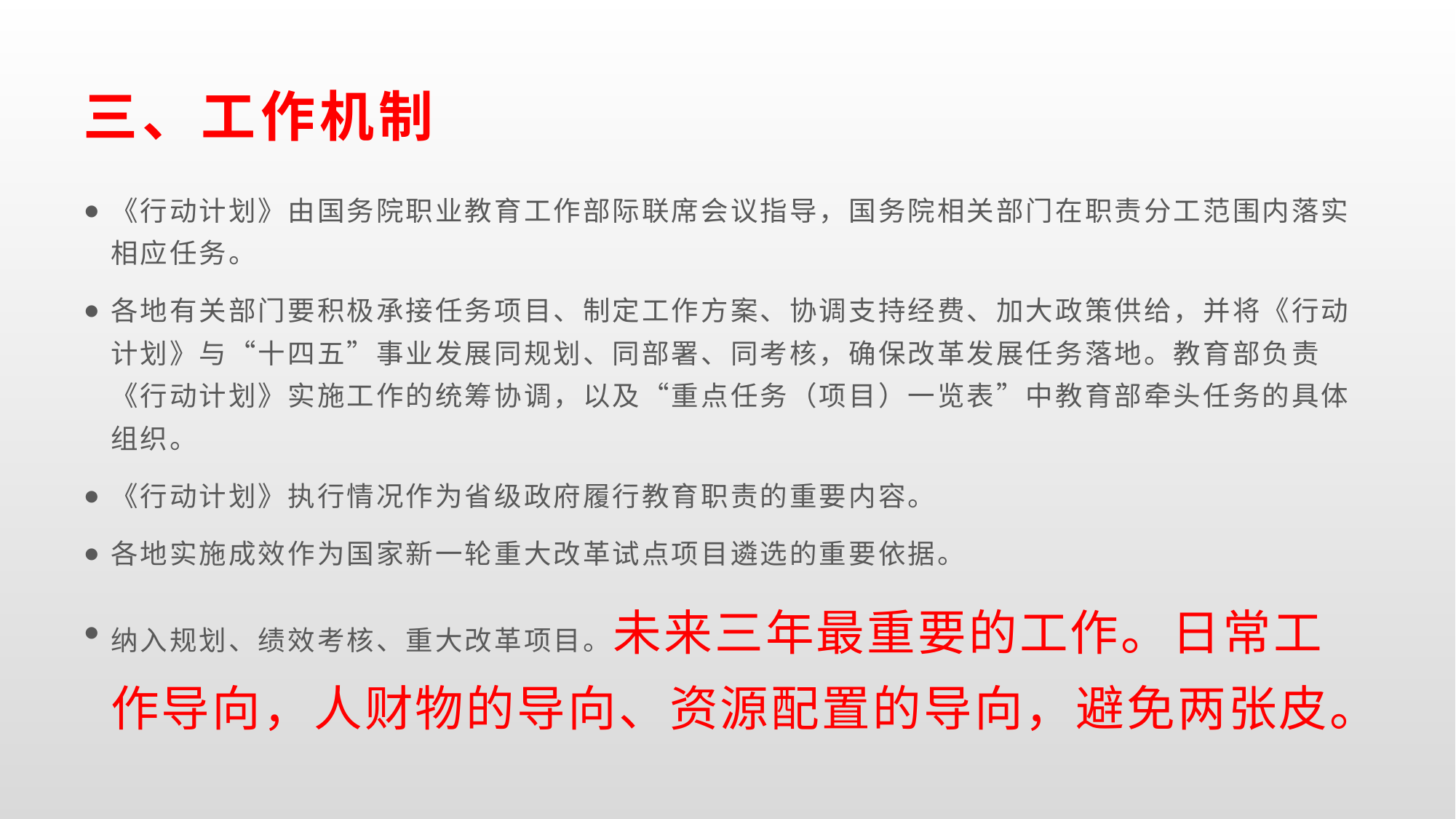

# 三、工作机制
《行动计划》由国务院职业教育工作部际联席会议指导，国务院相关部门在职责分工范围内落实相应任务。
各地有关部门要积极承接任务项目、制定工作方案、协调支持经费、加大政策供给，并将《行动计划》与“十四五”事业发展同规划、同部署、同考核，确保改革发展任务落地。教育部负责《行动计划》实施工作的统筹协调，以及“重点任务（项目）一览表”中教育部牵头任务的具体组织。
《行动计划》执行情况作为省级政府履行教育职责的重要内容。
各地实施成效作为国家新一轮重大改革试点项目遴选的重要依据。
纳入规划、绩效考核、重大改革项目。未来三年最重要的工作。日常工作导向，人财物的导向、资源配置的导向，避免两张皮。